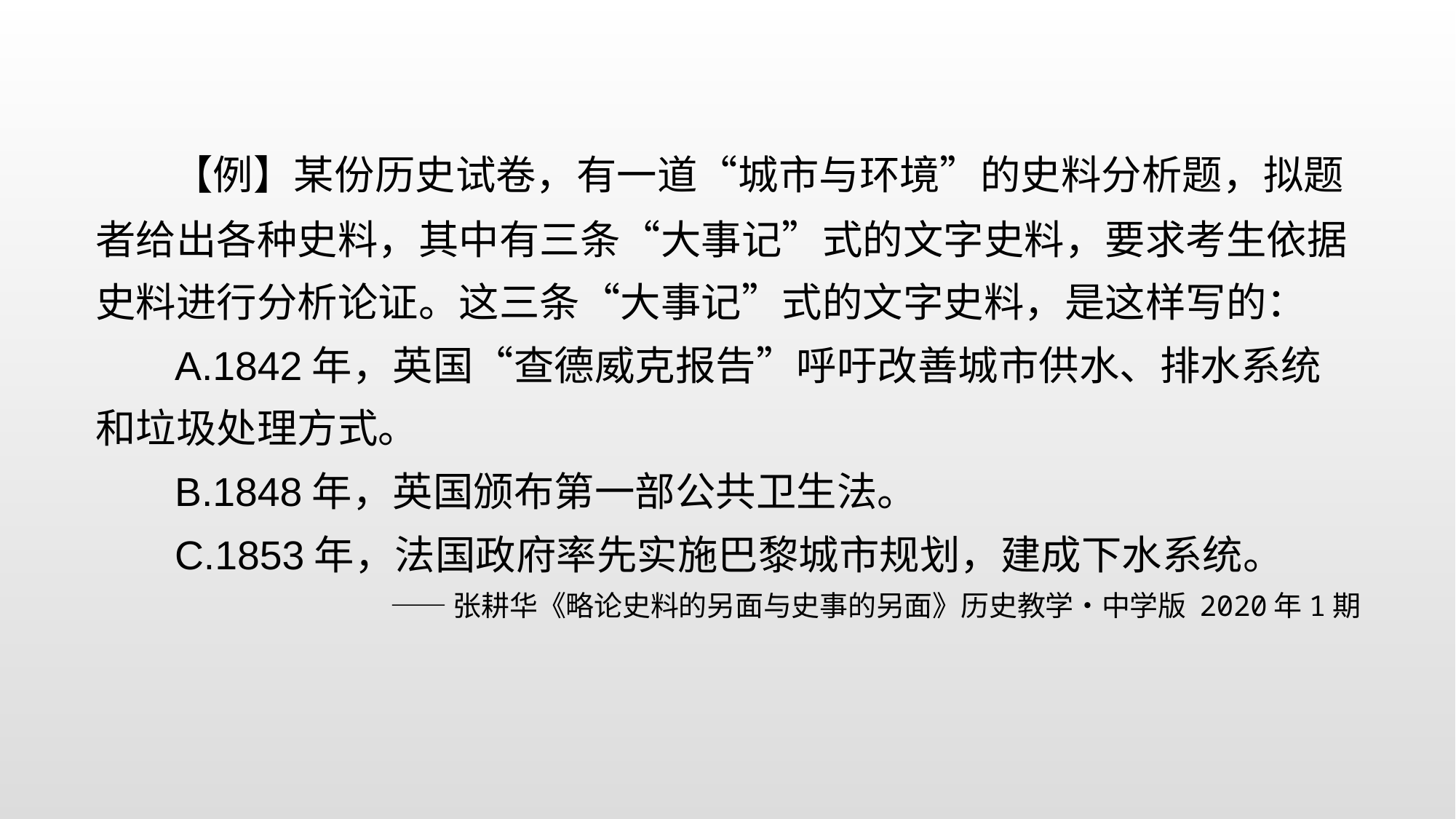

【例】某份历史试卷，有一道“城市与环境”的史料分析题，拟题者给出各种史料，其中有三条“大事记”式的文字史料，要求考生依据史料进行分析论证。这三条“大事记”式的文字史料，是这样写的：
       A.1842年，英国“查德威克报告”呼吁改善城市供水、排水系统和垃圾处理方式。
       B.1848年，英国颁布第一部公共卫生法。
       C.1853年，法国政府率先实施巴黎城市规划，建成下水系统。
——张耕华《略论史料的另面与史事的另面》历史教学•中学版 2020年1期